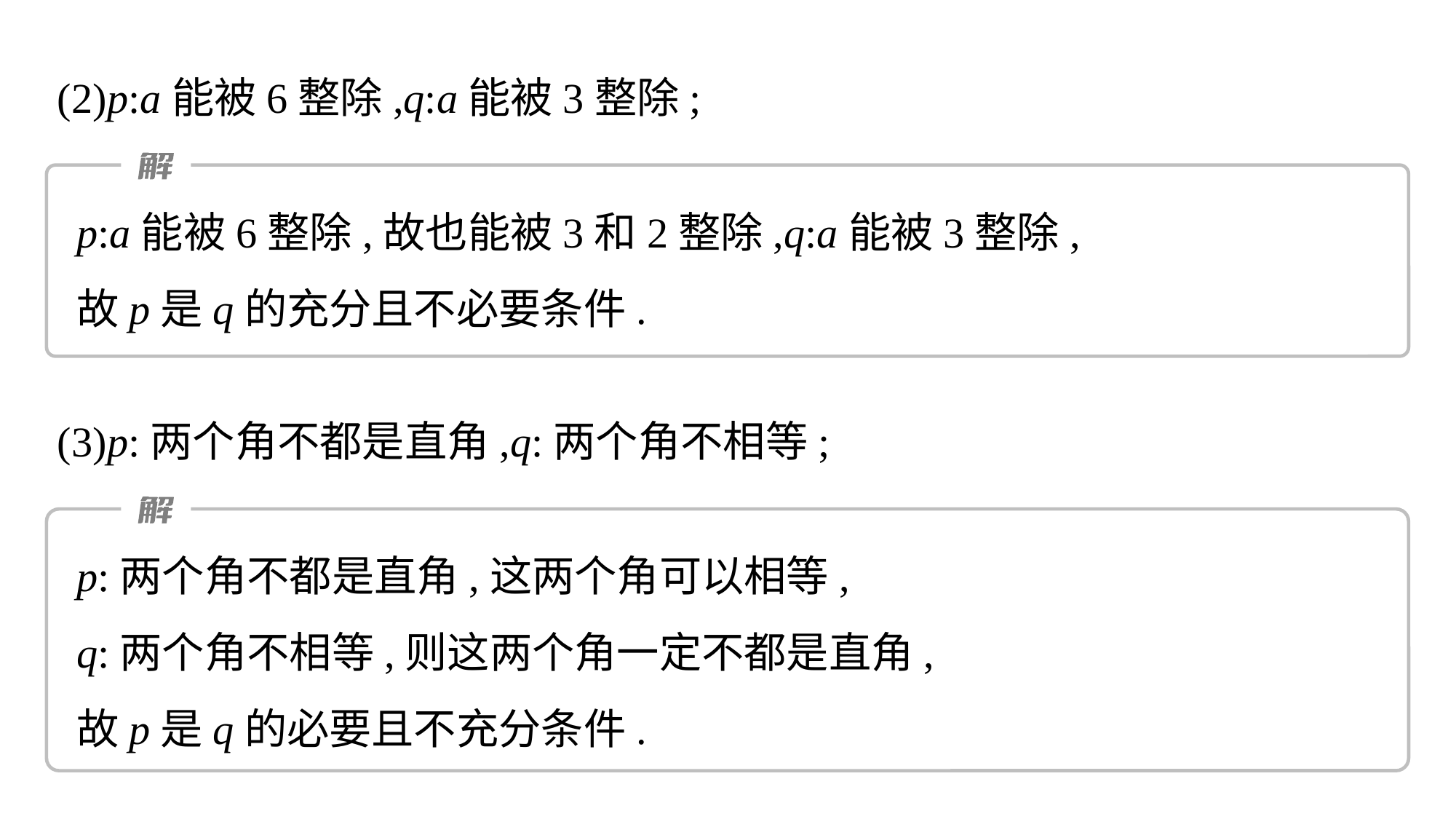

(2)p:a能被6整除,q:a能被3整除;

p:a能被6整除,故也能被3和2整除,q:a能被3整除,
故p是q的充分且不必要条件.
(3)p:两个角不都是直角,q:两个角不相等;

p:两个角不都是直角,这两个角可以相等,
q:两个角不相等,则这两个角一定不都是直角,
故p是q的必要且不充分条件.